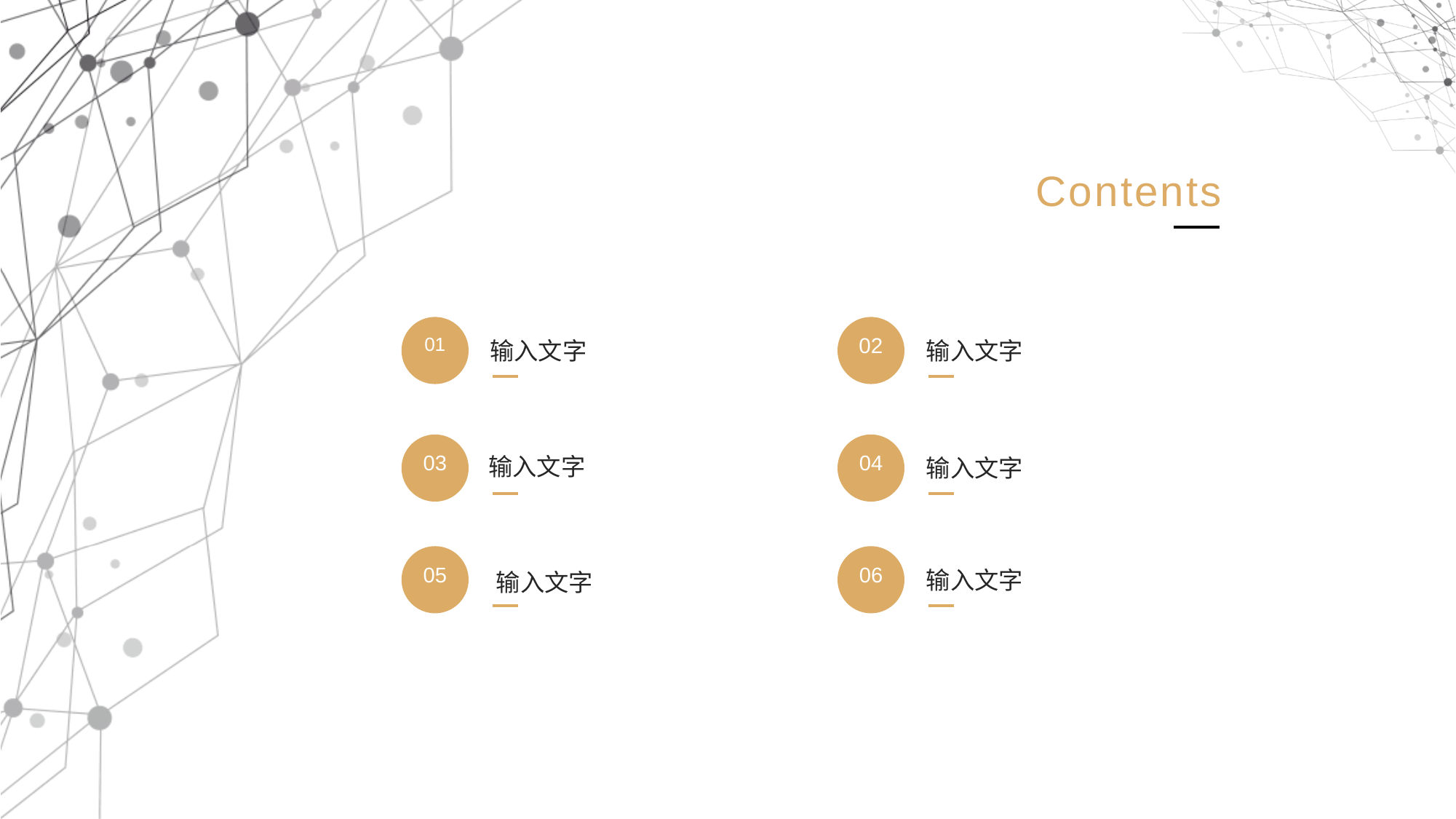

Contents
01
02
输入文字
输入文字
03
04
输入文字
输入文字
05
06
输入文字
输入文字